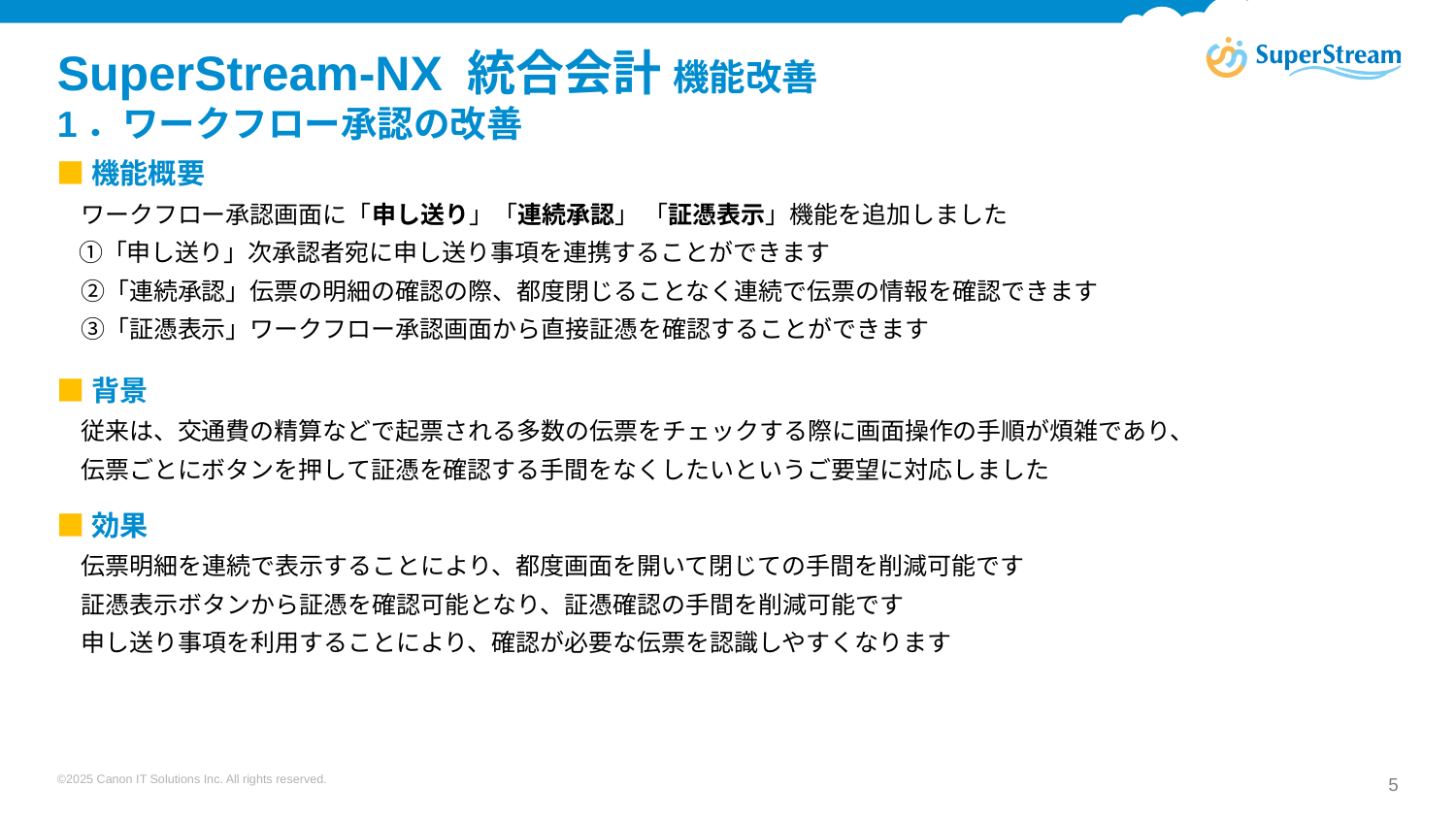

# SuperStream-NX 統合会計 機能改善　 1．ワークフロー承認の改善
■機能概要
　ワークフロー承認画面に「申し送り」「連続承認」 「証憑表示」機能を追加しました
　①「申し送り」次承認者宛に申し送り事項を連携することができます
　②「連続承認」伝票の明細の確認の際、都度閉じることなく連続で伝票の情報を確認できます
　③「証憑表示」ワークフロー承認画面から直接証憑を確認することができます
■背景
　従来は、交通費の精算などで起票される多数の伝票をチェックする際に画面操作の手順が煩雑であり、
　伝票ごとにボタンを押して証憑を確認する手間をなくしたいというご要望に対応しました
■効果
　伝票明細を連続で表示することにより、都度画面を開いて閉じての手間を削減可能です
　証憑表示ボタンから証憑を確認可能となり、証憑確認の手間を削減可能です
　申し送り事項を利用することにより、確認が必要な伝票を認識しやすくなります
©2025 Canon IT Solutions Inc. All rights reserved.
5